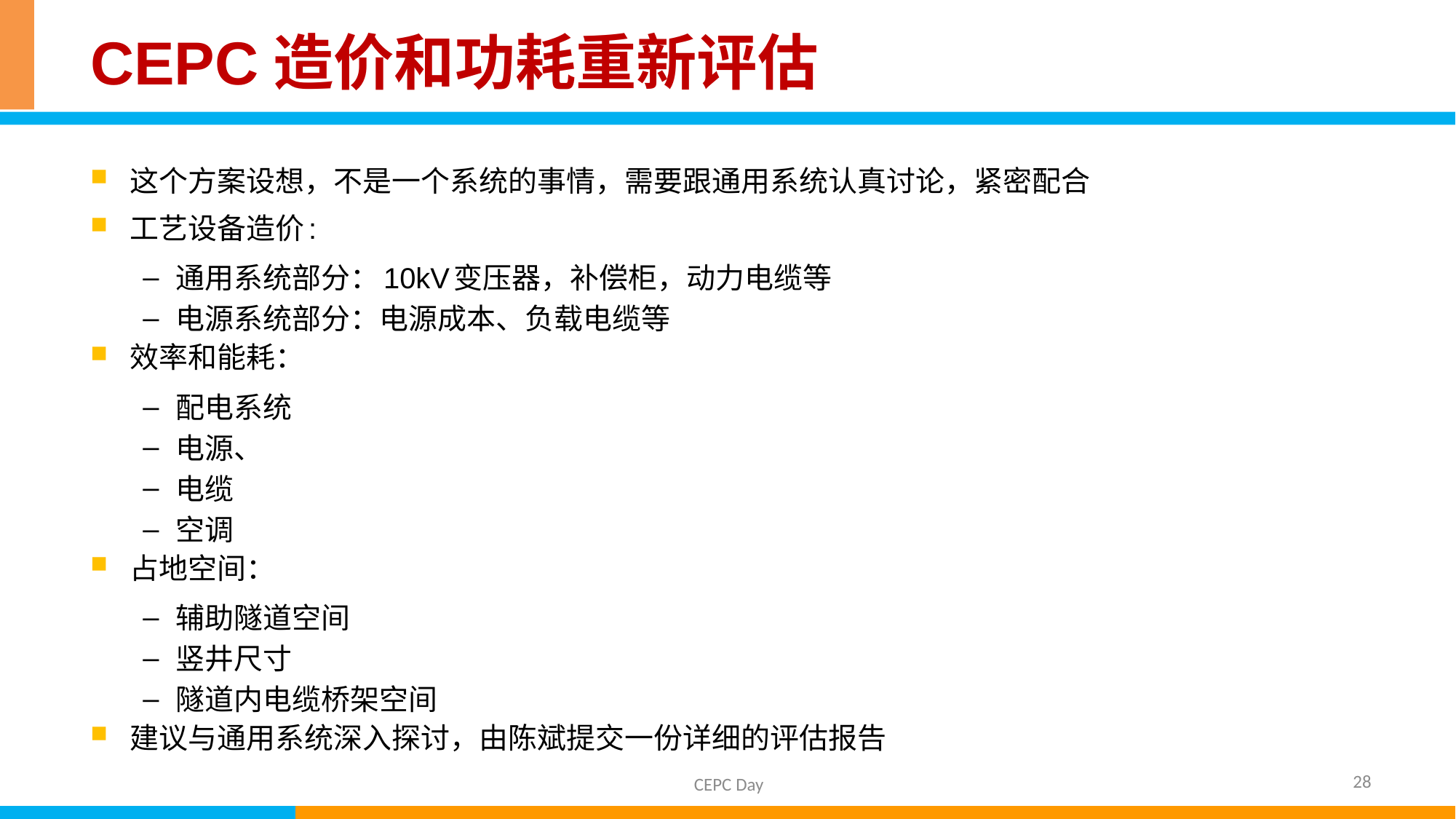

# CEPC造价和功耗重新评估
这个方案设想，不是一个系统的事情，需要跟通用系统认真讨论，紧密配合
工艺设备造价:
通用系统部分：10kV变压器，补偿柜，动力电缆等
电源系统部分：电源成本、负载电缆等
效率和能耗：
配电系统
电源、
电缆
空调
占地空间：
辅助隧道空间
竖井尺寸
隧道内电缆桥架空间
建议与通用系统深入探讨，由陈斌提交一份详细的评估报告
28
CEPC Day